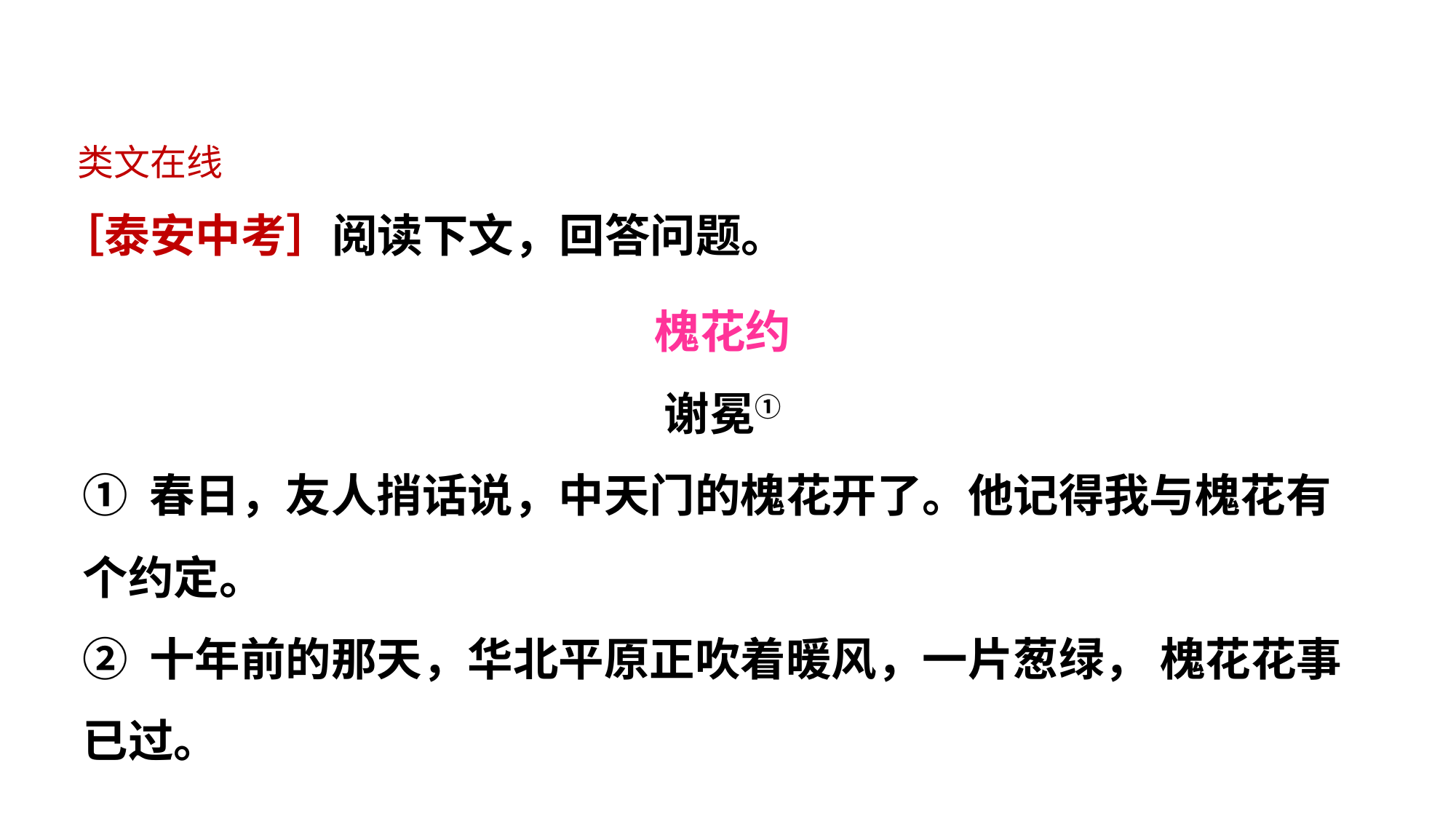

类文在线
［泰安中考］阅读下文，回答问题。
槐花约
谢冕①
① 春日，友人捎话说，中天门的槐花开了。他记得我与槐花有个约定。
② 十年前的那天，华北平原正吹着暖风，一片葱绿， 槐花花事已过。